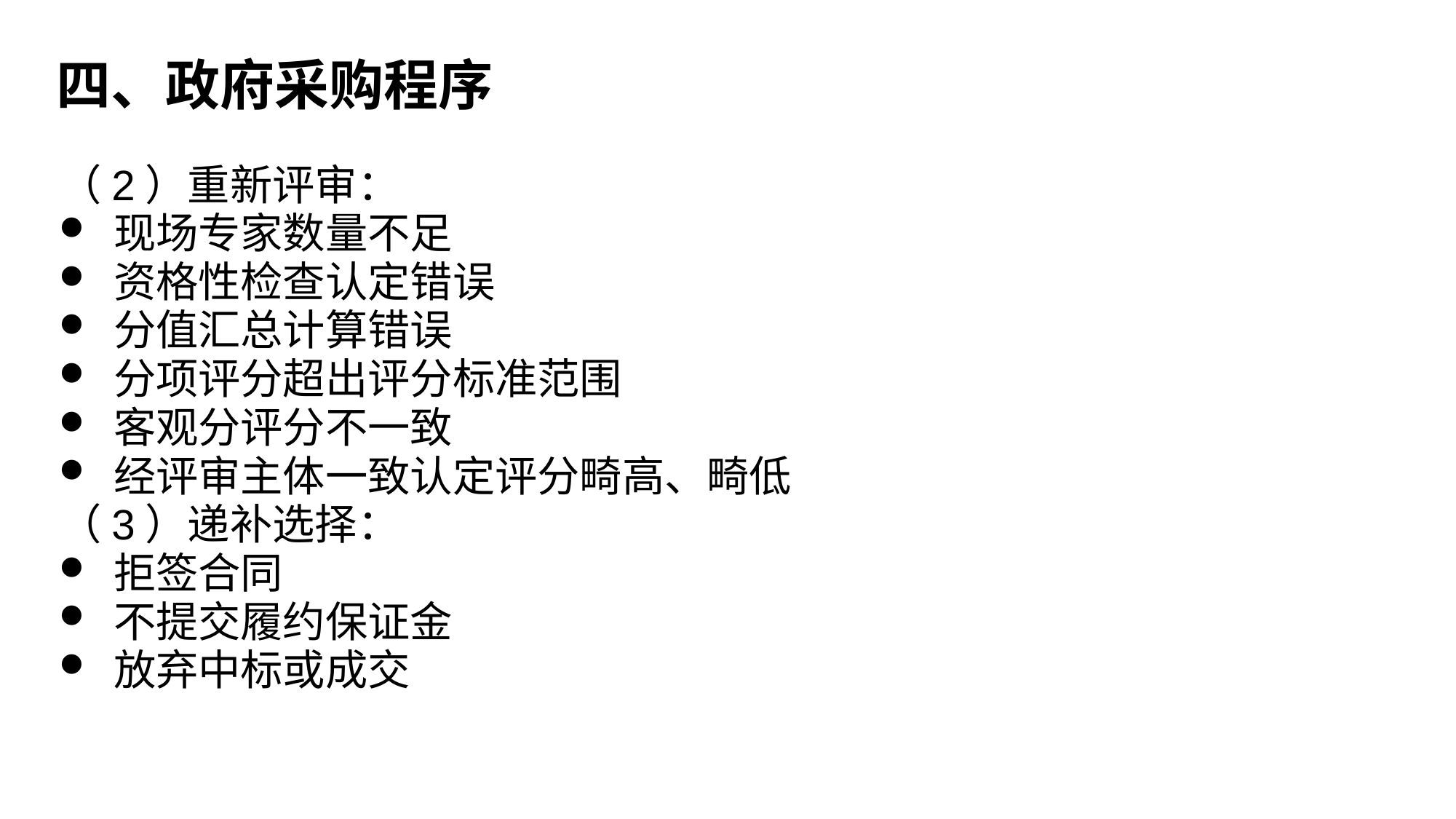

四、政府采购程序
（2）重新评审：
现场专家数量不足
资格性检查认定错误
分值汇总计算错误
分项评分超出评分标准范围
客观分评分不一致
经评审主体一致认定评分畸高、畸低
（3）递补选择：
拒签合同
不提交履约保证金
放弃中标或成交